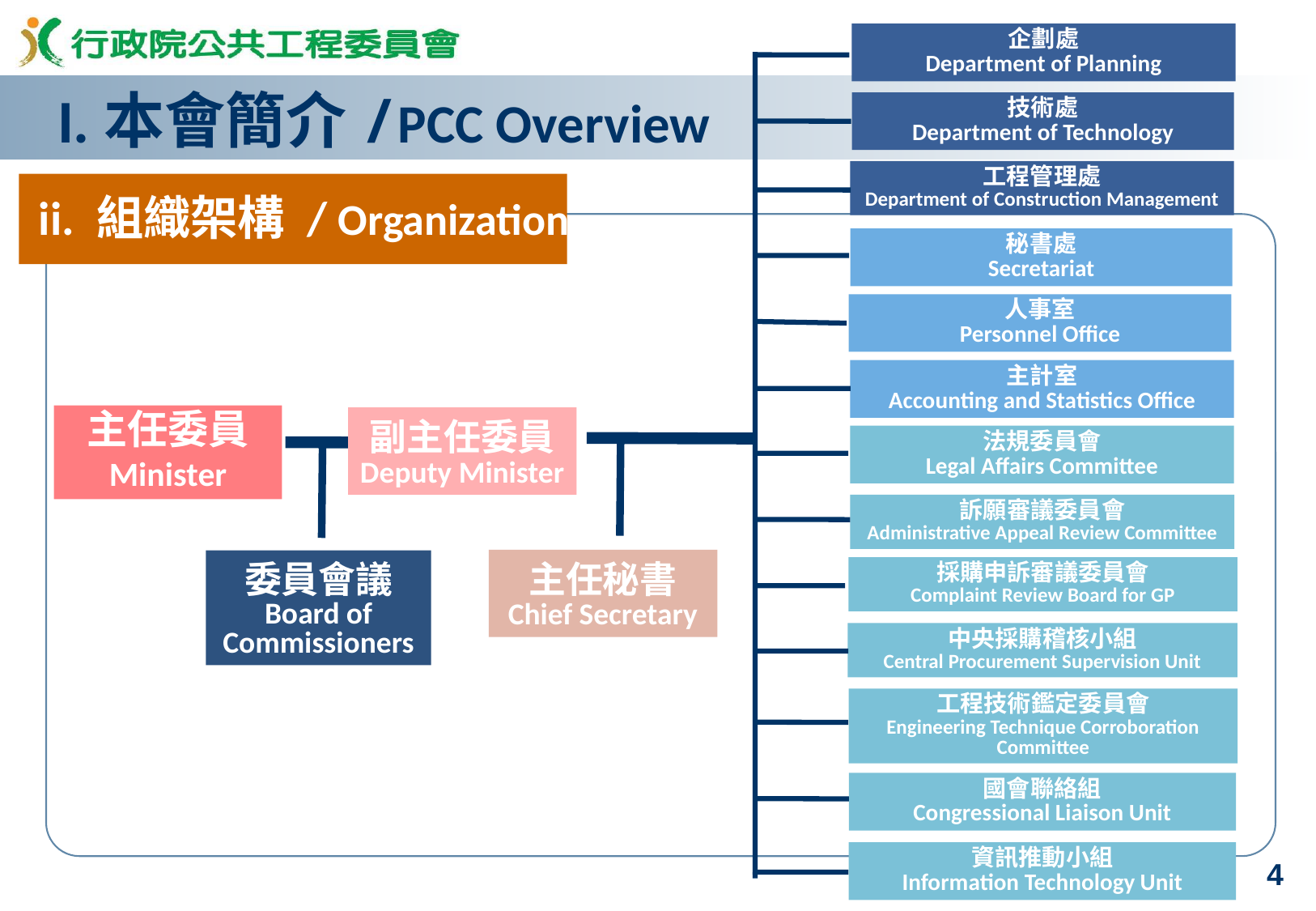

企劃處
Department of Planning

技術處
Department of Technology

工程管理處
Department of Construction Management

秘書處
Secretariat

人事室
Personnel Office

主計室
Accounting and Statistics Office

法規委員會
Legal Affairs Committee

訴願審議委員會
Administrative Appeal Review Committee

採購申訴審議委員會
Complaint Review Board for GP

中央採購稽核小組
Central Procurement Supervision Unit

工程技術鑑定委員會
Engineering Technique Corroboration Committee

國會聯絡組
Congressional Liaison Unit

資訊推動小組
Information Technology Unit

I.本會簡介/PCC Overview

ii. 組織架構 / Organization

主任委員
Minister
副主任委員
Deputy Minister

主任秘書
Chief Secretary
委員會議
Board of Commissioners